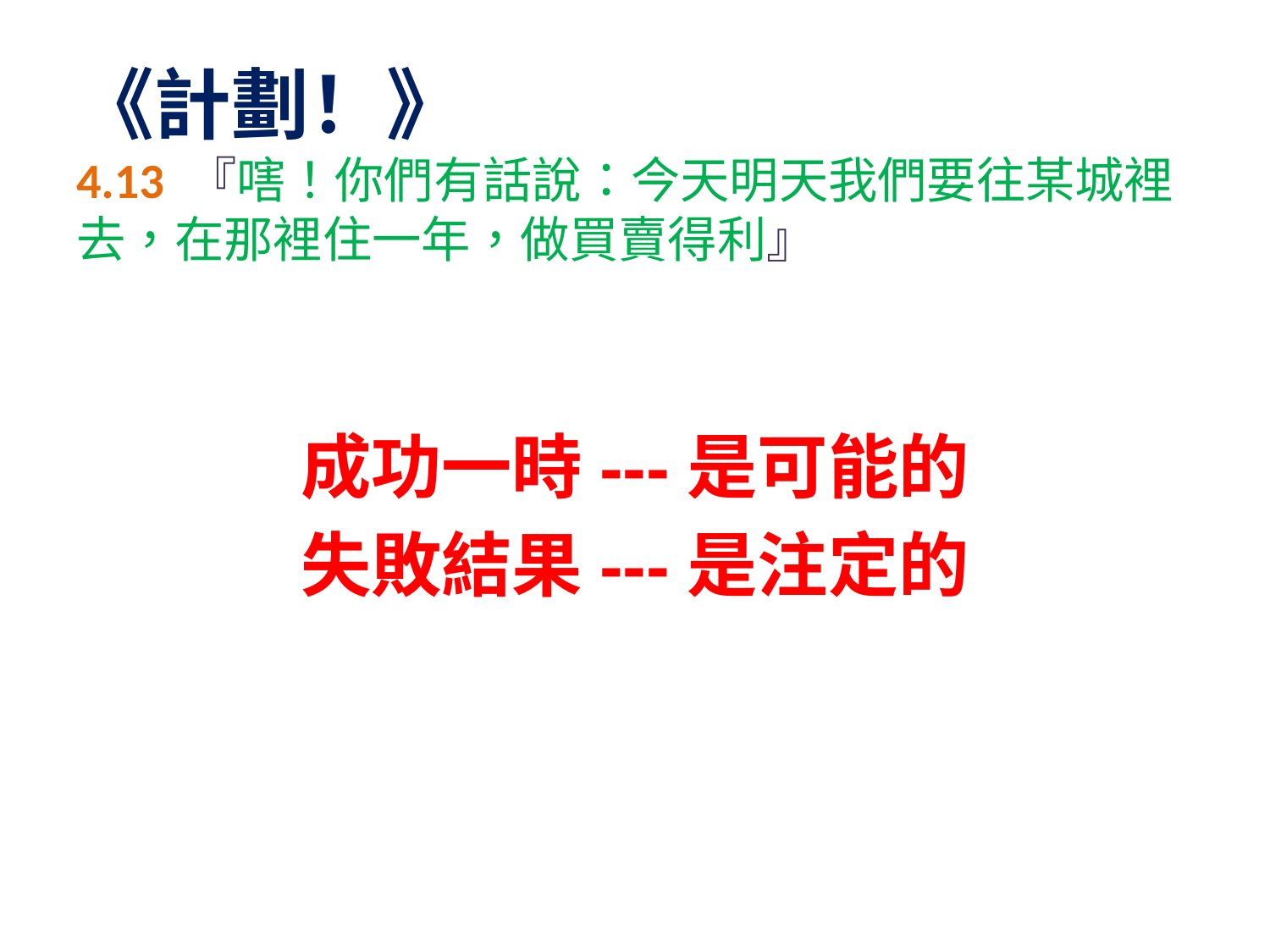

# 《計劃！》 4.13 『嗐！你們有話說：今天明天我們要往某城裡去，在那裡住一年，做買賣得利』

成功一時---是可能的
失敗結果---是注定的